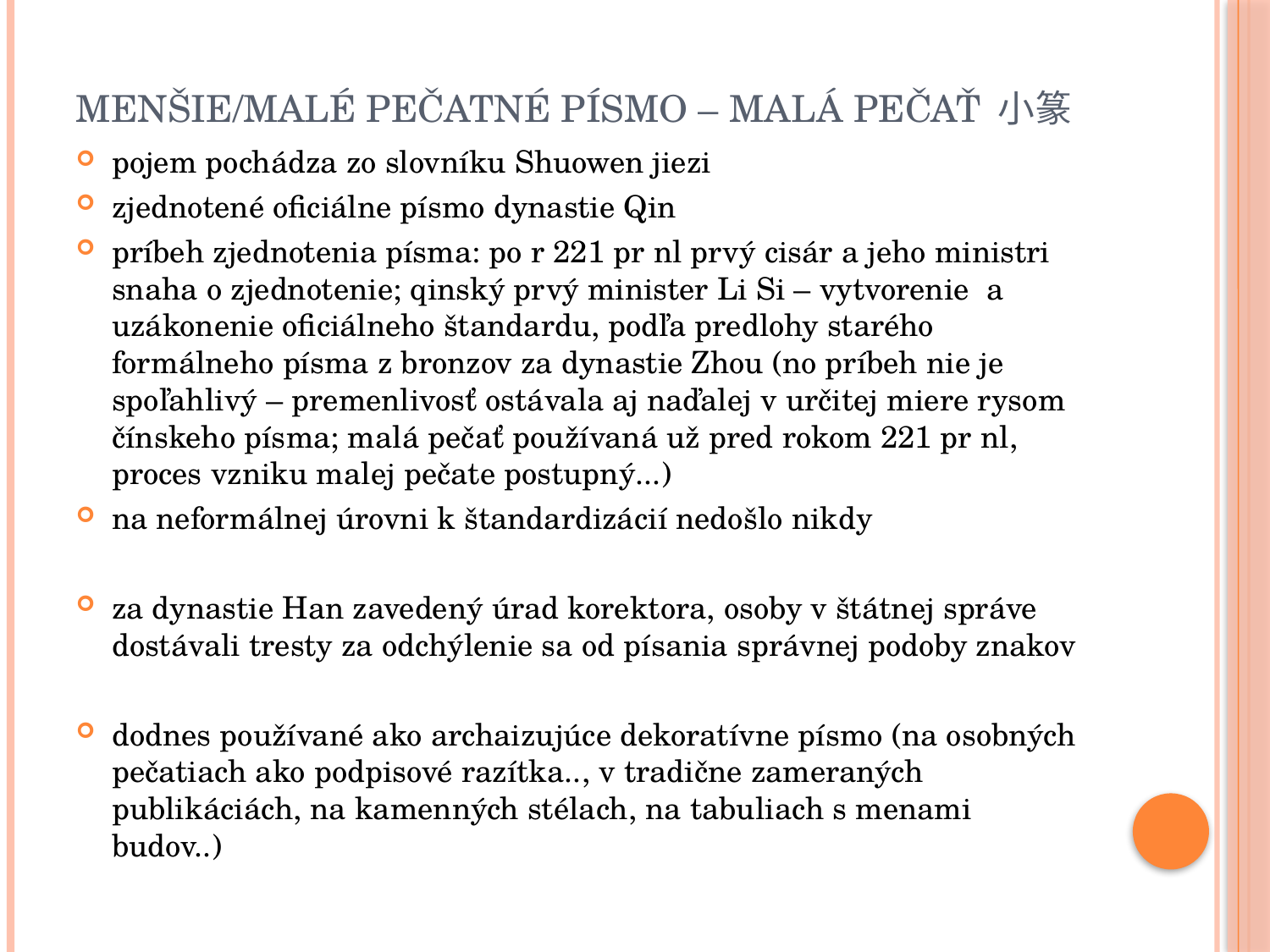

# Menšie/malé pečatné písmo – malá pečať 小篆
pojem pochádza zo slovníku Shuowen jiezi
zjednotené oficiálne písmo dynastie Qin
príbeh zjednotenia písma: po r 221 pr nl prvý cisár a jeho ministri snaha o zjednotenie; qinský prvý minister Li Si – vytvorenie  a uzákonenie oficiálneho štandardu, podľa predlohy starého formálneho písma z bronzov za dynastie Zhou (no príbeh nie je spoľahlivý – premenlivosť ostávala aj naďalej v určitej miere rysom čínskeho písma; malá pečať používaná už pred rokom 221 pr nl, proces vzniku malej pečate postupný...)
na neformálnej úrovni k štandardizácií nedošlo nikdy

za dynastie Han zavedený úrad korektora, osoby v štátnej správe dostávali tresty za odchýlenie sa od písania správnej podoby znakov

dodnes používané ako archaizujúce dekoratívne písmo (na osobných pečatiach ako podpisové razítka.., v tradične zameraných publikáciách, na kamenných stélach, na tabuliach s menami budov..)